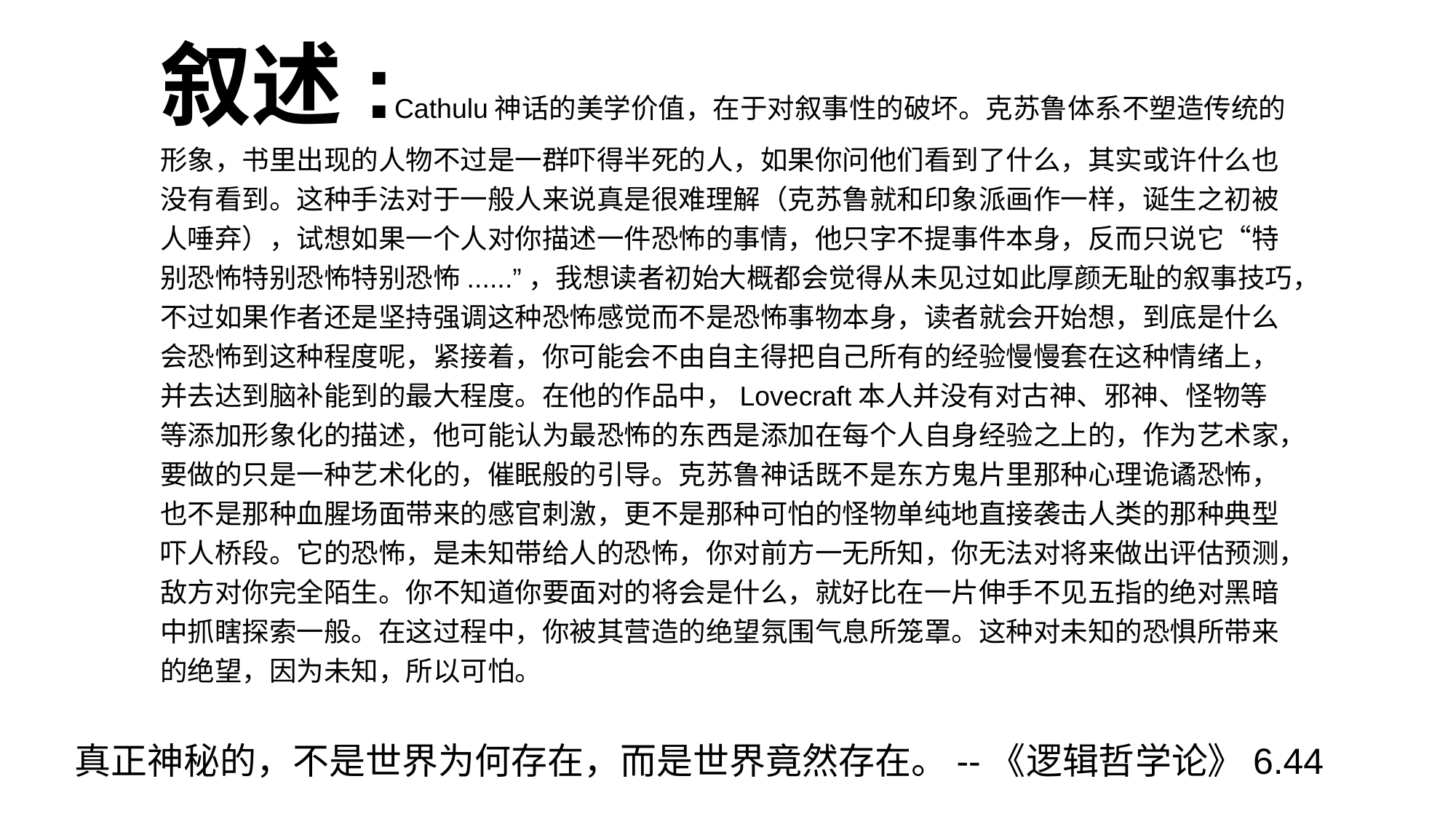

叙述:Cathulu神话的美学价值，在于对叙事性的破坏。克苏鲁体系不塑造传统的形象，书里出现的人物不过是一群吓得半死的人，如果你问他们看到了什么，其实或许什么也没有看到。这种手法对于一般人来说真是很难理解（克苏鲁就和印象派画作一样，诞生之初被人唾弃），试想如果一个人对你描述一件恐怖的事情，他只字不提事件本身，反而只说它“特别恐怖特别恐怖特别恐怖......”，我想读者初始大概都会觉得从未见过如此厚颜无耻的叙事技巧，不过如果作者还是坚持强调这种恐怖感觉而不是恐怖事物本身，读者就会开始想，到底是什么会恐怖到这种程度呢，紧接着，你可能会不由自主得把自己所有的经验慢慢套在这种情绪上，并去达到脑补能到的最大程度。在他的作品中，Lovecraft本人并没有对古神、邪神、怪物等等添加形象化的描述，他可能认为最恐怖的东西是添加在每个人自身经验之上的，作为艺术家，要做的只是一种艺术化的，催眠般的引导。克苏鲁神话既不是东方鬼片里那种心理诡谲恐怖，也不是那种血腥场面带来的感官刺激，更不是那种可怕的怪物单纯地直接袭击人类的那种典型吓人桥段。它的恐怖，是未知带给人的恐怖，你对前方一无所知，你无法对将来做出评估预测，敌方对你完全陌生。你不知道你要面对的将会是什么，就好比在一片伸手不见五指的绝对黑暗中抓瞎探索一般。在这过程中，你被其营造的绝望氛围气息所笼罩。这种对未知的恐惧所带来的绝望，因为未知，所以可怕。
# 真正神秘的，不是世界为何存在，而是世界竟然存在。--《逻辑哲学论》6.44